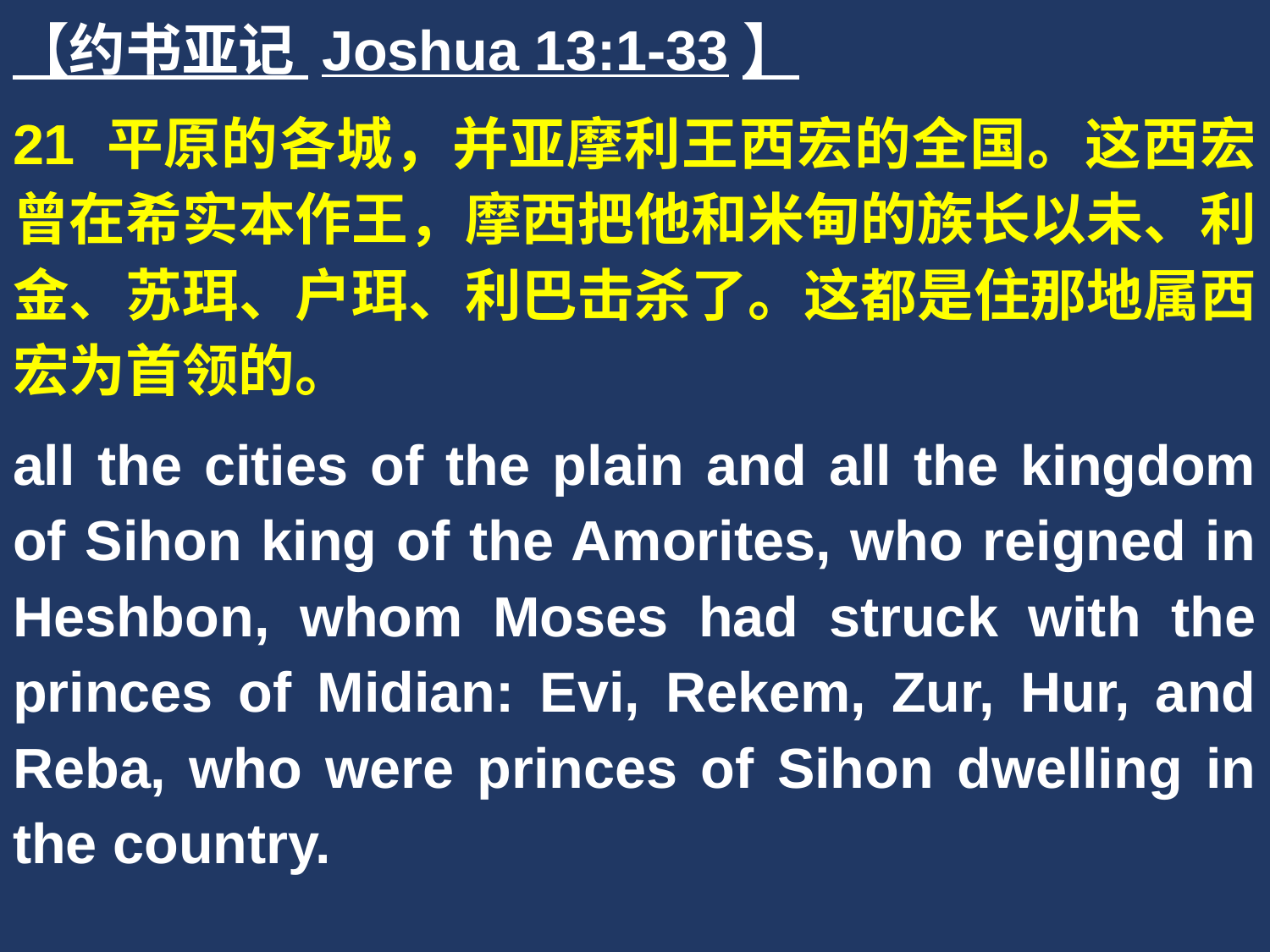

【约书亚记 Joshua 13:1-33】
21 平原的各城，并亚摩利王西宏的全国。这西宏曾在希实本作王，摩西把他和米甸的族长以未、利金、苏珥、户珥、利巴击杀了。这都是住那地属西宏为首领的。
all the cities of the plain and all the kingdom of Sihon king of the Amorites, who reigned in Heshbon, whom Moses had struck with the princes of Midian: Evi, Rekem, Zur, Hur, and Reba, who were princes of Sihon dwelling in the country.